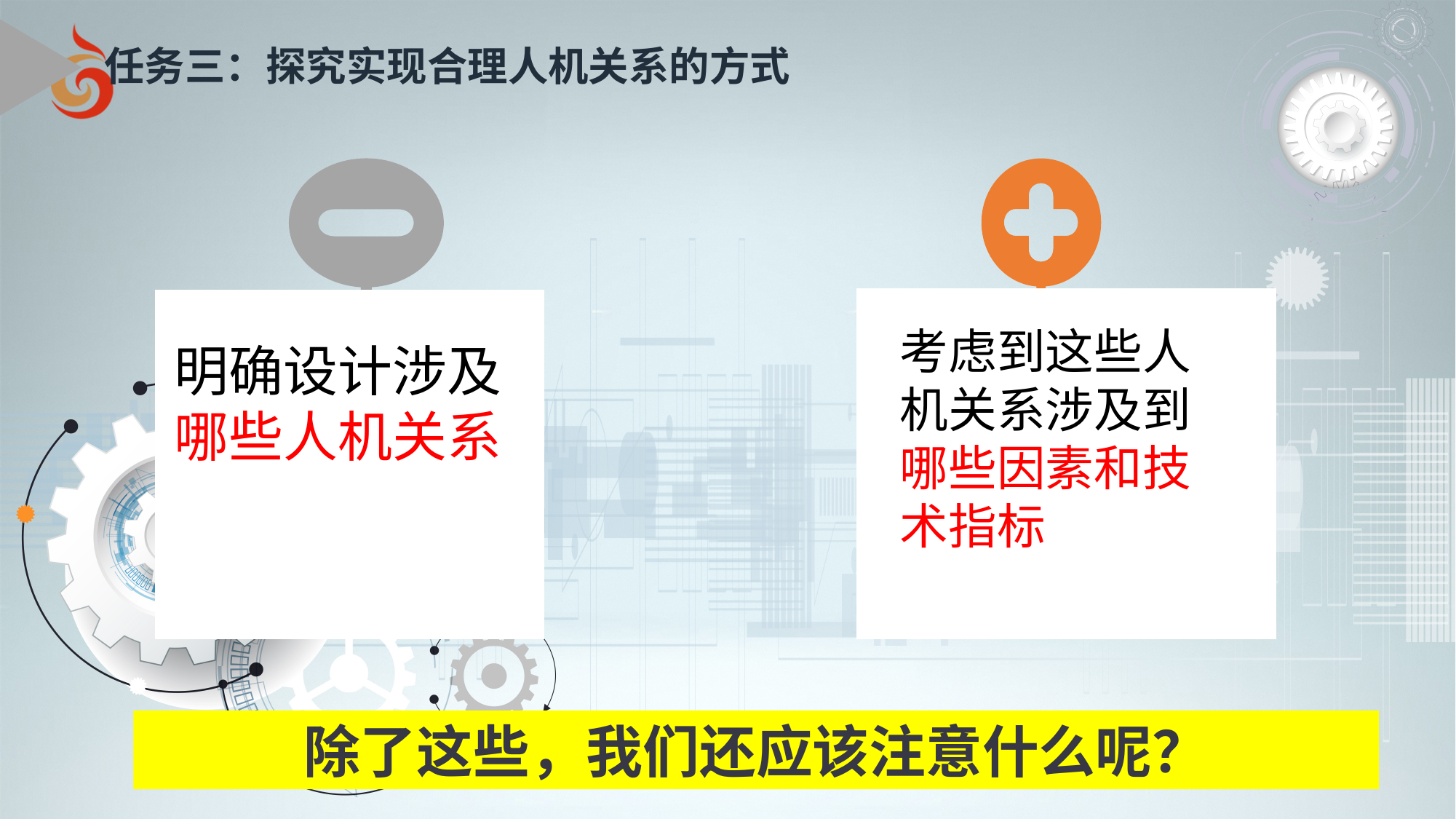

任务三：探究实现合理人机关系的方式

明确设计涉及哪些人机关系

考虑到这些人机关系涉及到哪些因素和技术指标
除了这些，我们还应该注意什么呢？